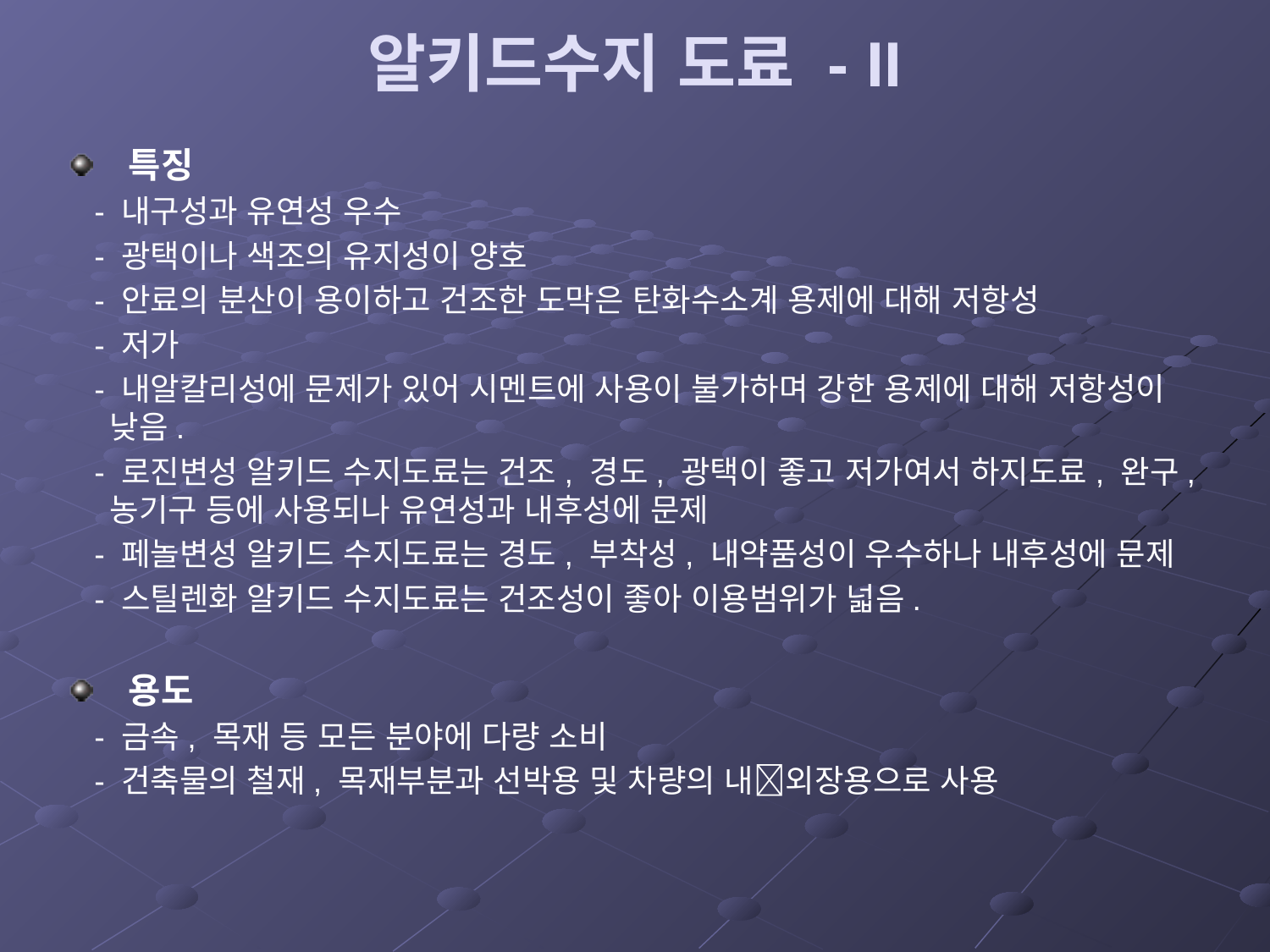

# 알키드수지 도료 - II
 특징
   - 내구성과 유연성 우수
   - 광택이나 색조의 유지성이 양호
   - 안료의 분산이 용이하고 건조한 도막은 탄화수소계 용제에 대해 저항성
   - 저가
   - 내알칼리성에 문제가 있어 시멘트에 사용이 불가하며 강한 용제에 대해 저항성이 낮음.
   - 로진변성 알키드 수지도료는 건조, 경도, 광택이 좋고 저가여서 하지도료, 완구, 농기구 등에 사용되나 유연성과 내후성에 문제
   - 페놀변성 알키드 수지도료는 경도, 부착성, 내약품성이 우수하나 내후성에 문제
   - 스틸렌화 알키드 수지도료는 건조성이 좋아 이용범위가 넓음.

 용도
   - 금속, 목재 등 모든 분야에 다량 소비
   - 건축물의 철재, 목재부분과 선박용 및 차량의 내⋅외장용으로 사용